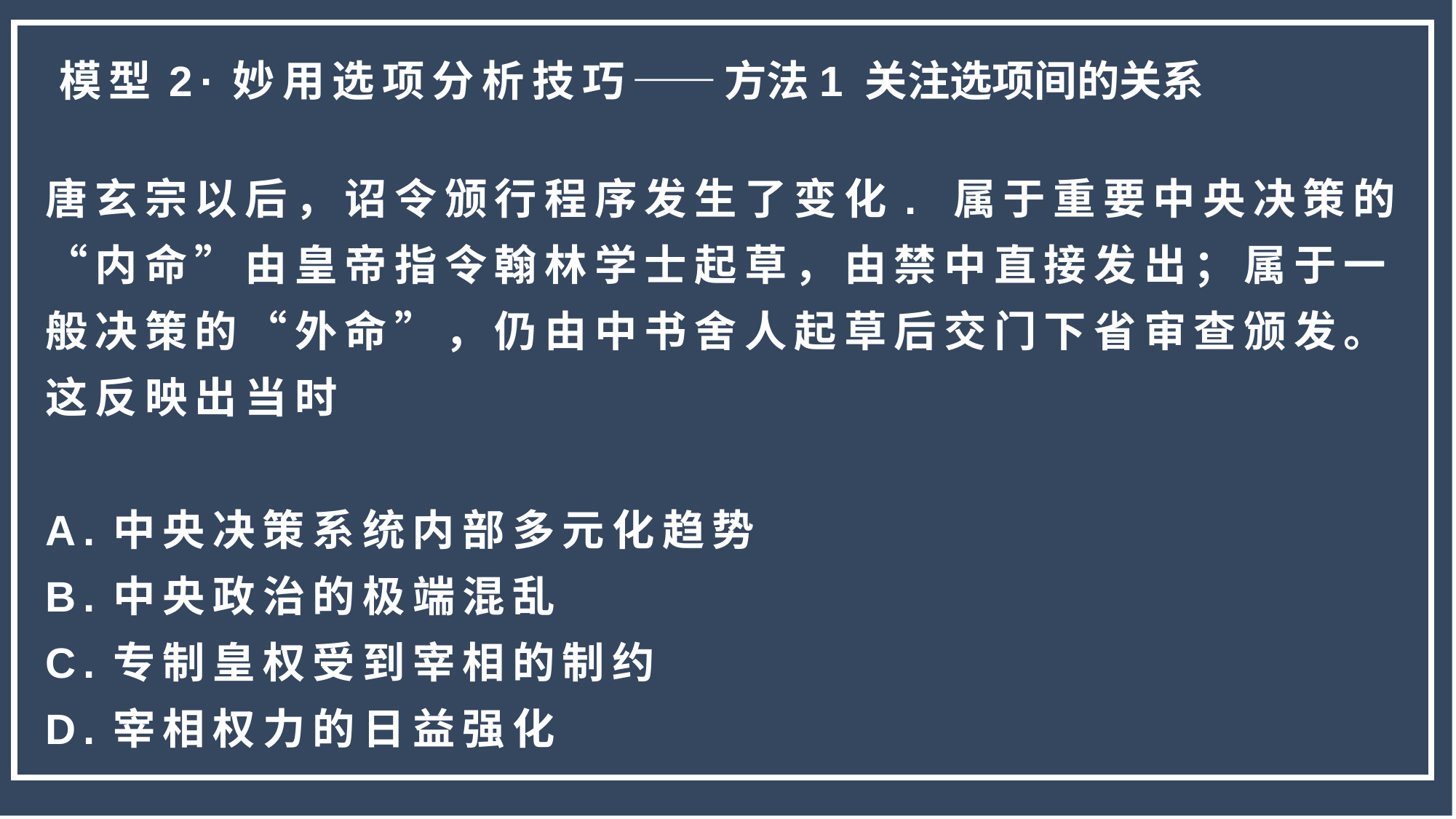

模型2·妙用选项分析技巧——方法1 关注选项间的关系
唐玄宗以后，诏令颁行程序发生了变化. 属于重要中央决策的“内命”由皇帝指令翰林学士起草，由禁中直接发出；属于一般决策的“外命”，仍由中书舍人起草后交门下省审查颁发。这反映出当时

A.中央决策系统内部多元化趋势
B.中央政治的极端混乱
C.专制皇权受到宰相的制约
D.宰相权力的日益强化